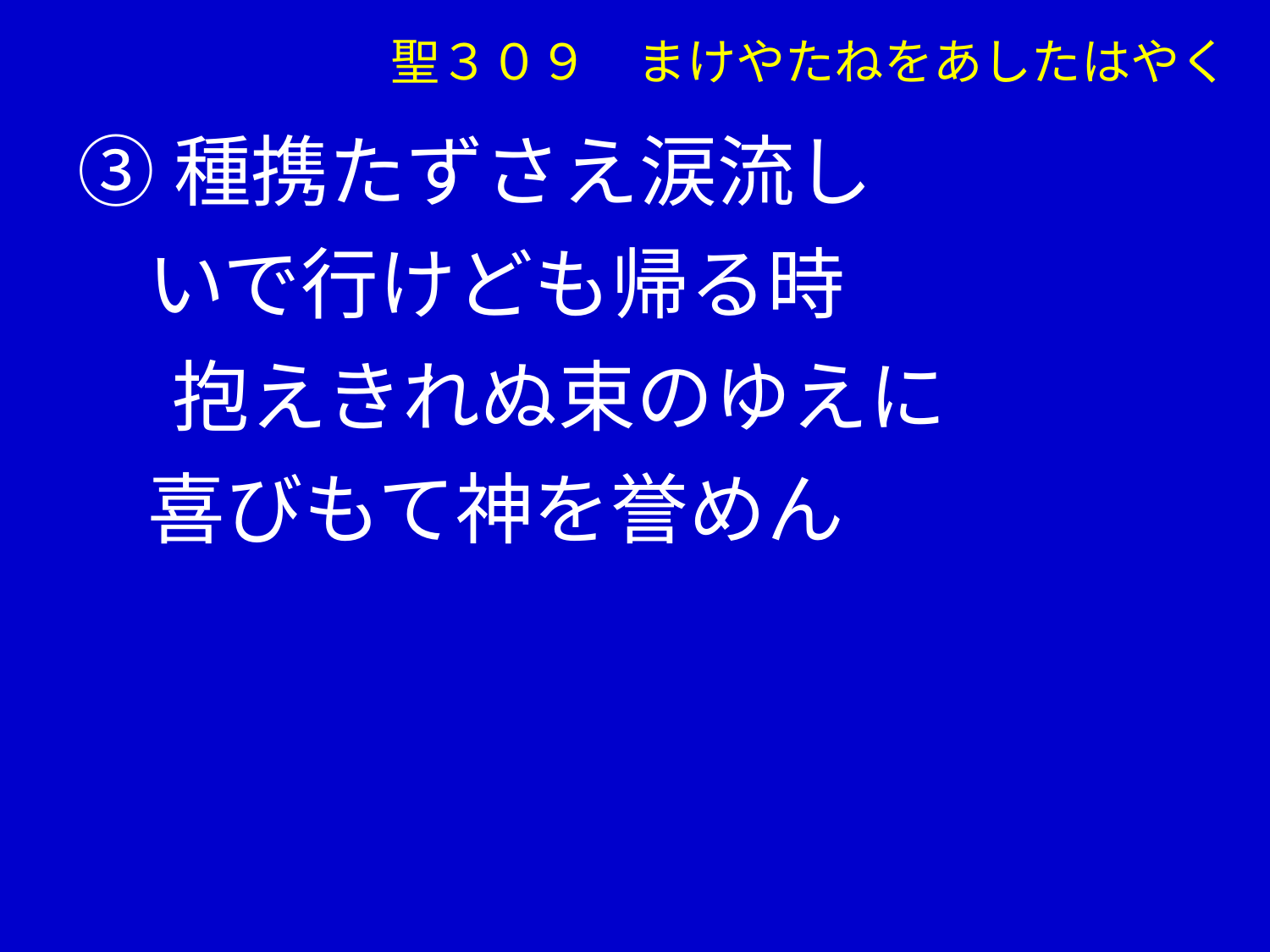

聖３０９　まけやたねをあしたはやく
③種携たずさえ涙流し
   いで行けども帰る時
　 抱えきれぬ束のゆえに
   喜びもて神を誉めん